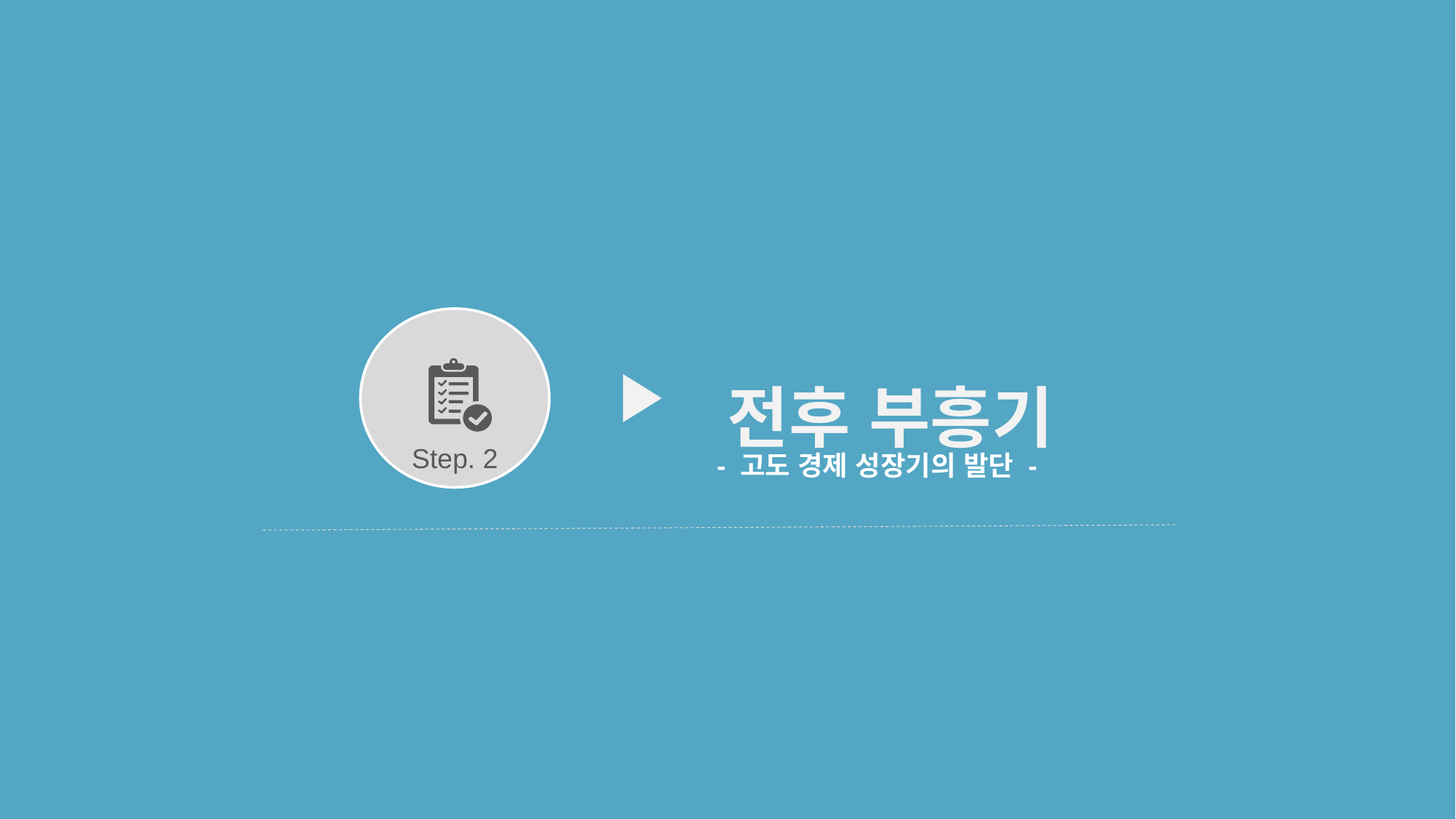

전후 부흥기
▶

Step. 2
- 고도 경제 성장기의 발단 -